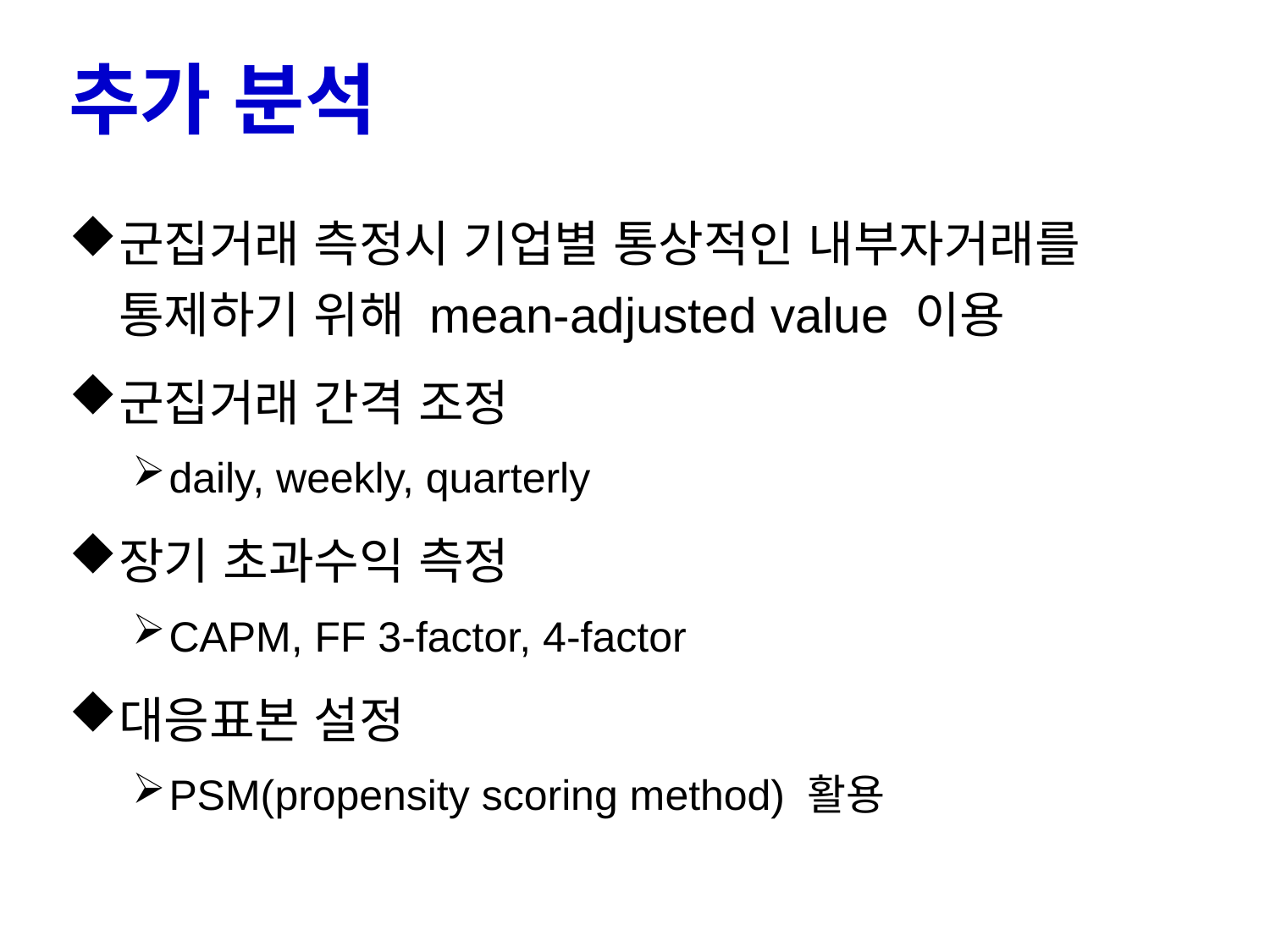

# 추가 분석
군집거래 측정시 기업별 통상적인 내부자거래를 통제하기 위해 mean-adjusted value 이용
군집거래 간격 조정
daily, weekly, quarterly
장기 초과수익 측정
CAPM, FF 3-factor, 4-factor
대응표본 설정
PSM(propensity scoring method) 활용
18